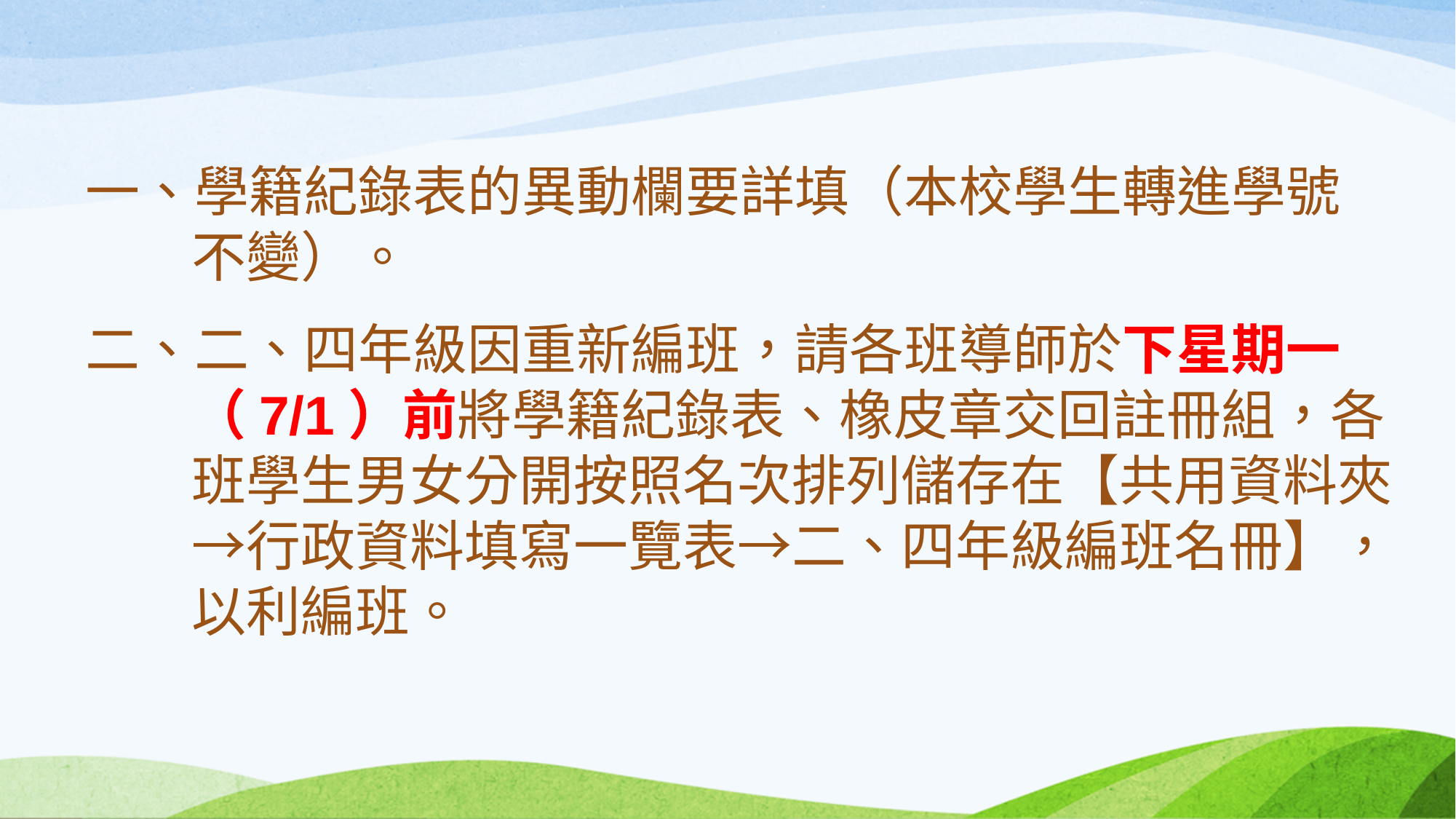

一、學籍紀錄表的異動欄要詳填（本校學生轉進學號不變）。
二、二、四年級因重新編班，請各班導師於下星期一（7/1）前將學籍紀錄表、橡皮章交回註冊組，各班學生男女分開按照名次排列儲存在【共用資料夾→行政資料填寫一覽表→二、四年級編班名冊】，以利編班。